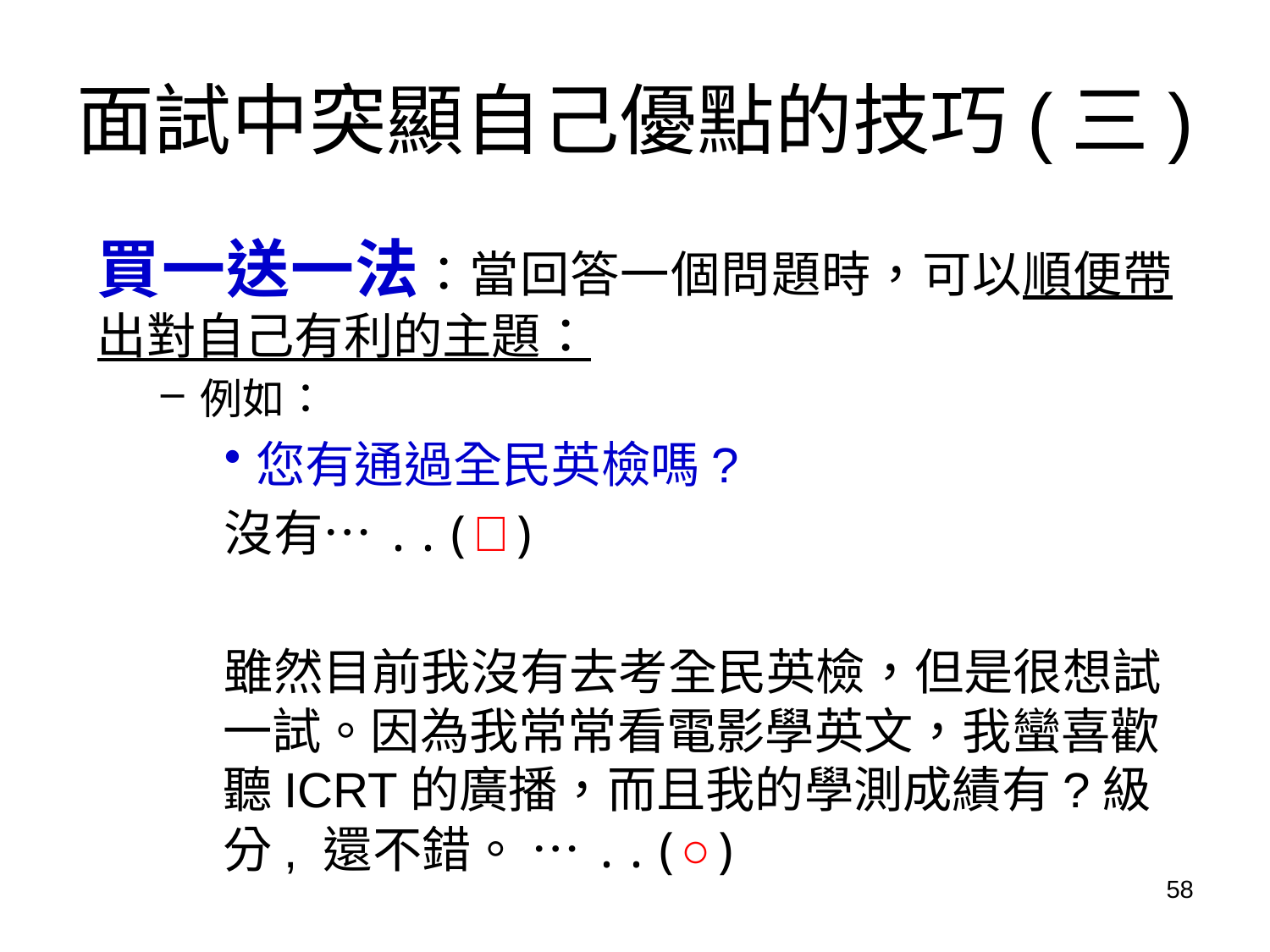

# 面試中突顯自己優點的技巧(三)
買一送一法：當回答一個問題時，可以順便帶出對自己有利的主題：
例如：
您有通過全民英檢嗎?
沒有…..(Χ)

雖然目前我沒有去考全民英檢，但是很想試一試。因為我常常看電影學英文，我蠻喜歡聽ICRT的廣播，而且我的學測成績有?級分, 還不錯。 …..(○)
58